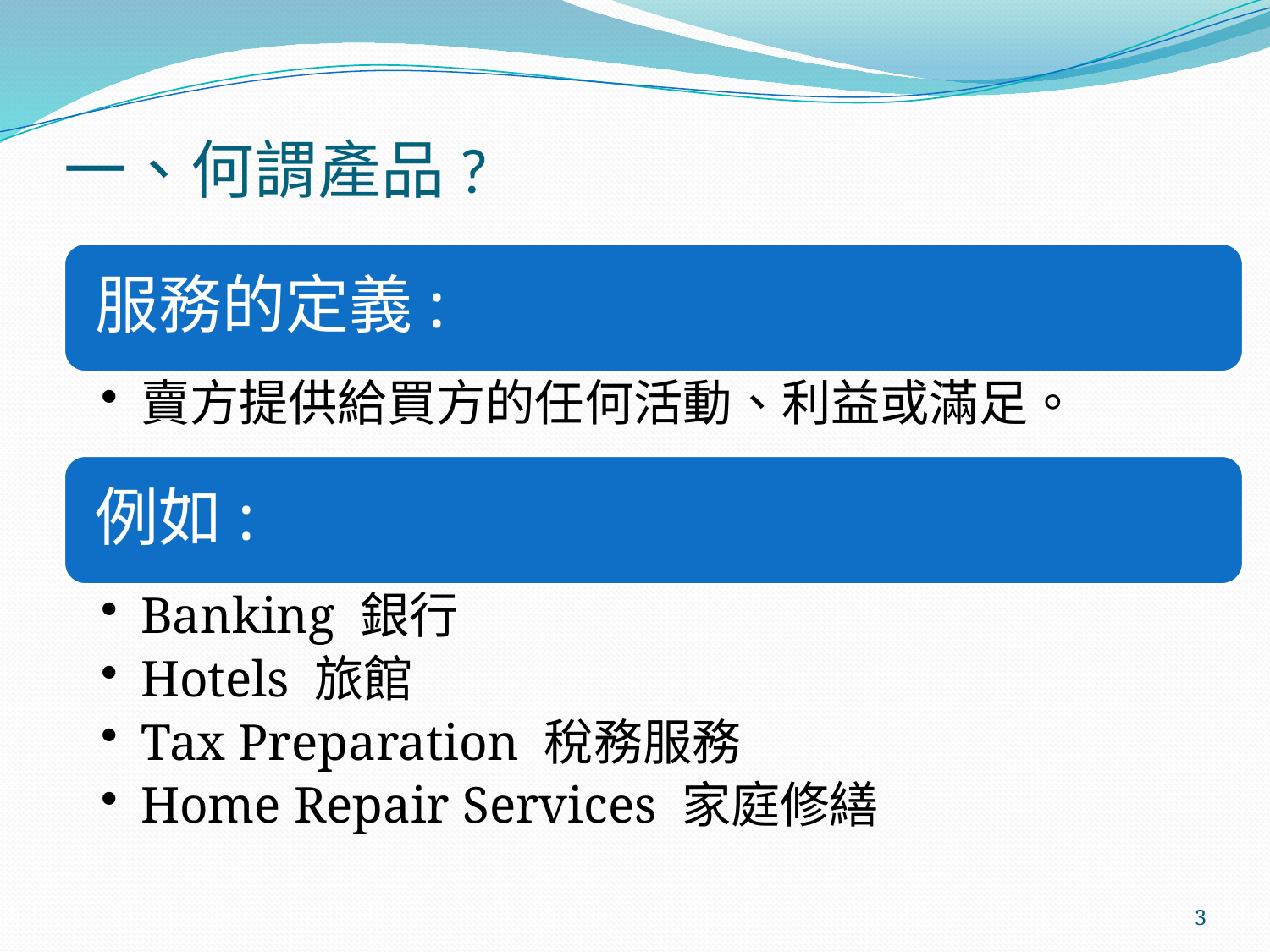

# 一、何謂產品?
服務的定義:
賣方提供給買方的任何活動、利益或滿足。
例如:
Banking 銀行
Hotels 旅館
Tax Preparation 稅務服務
Home Repair Services 家庭修繕
3